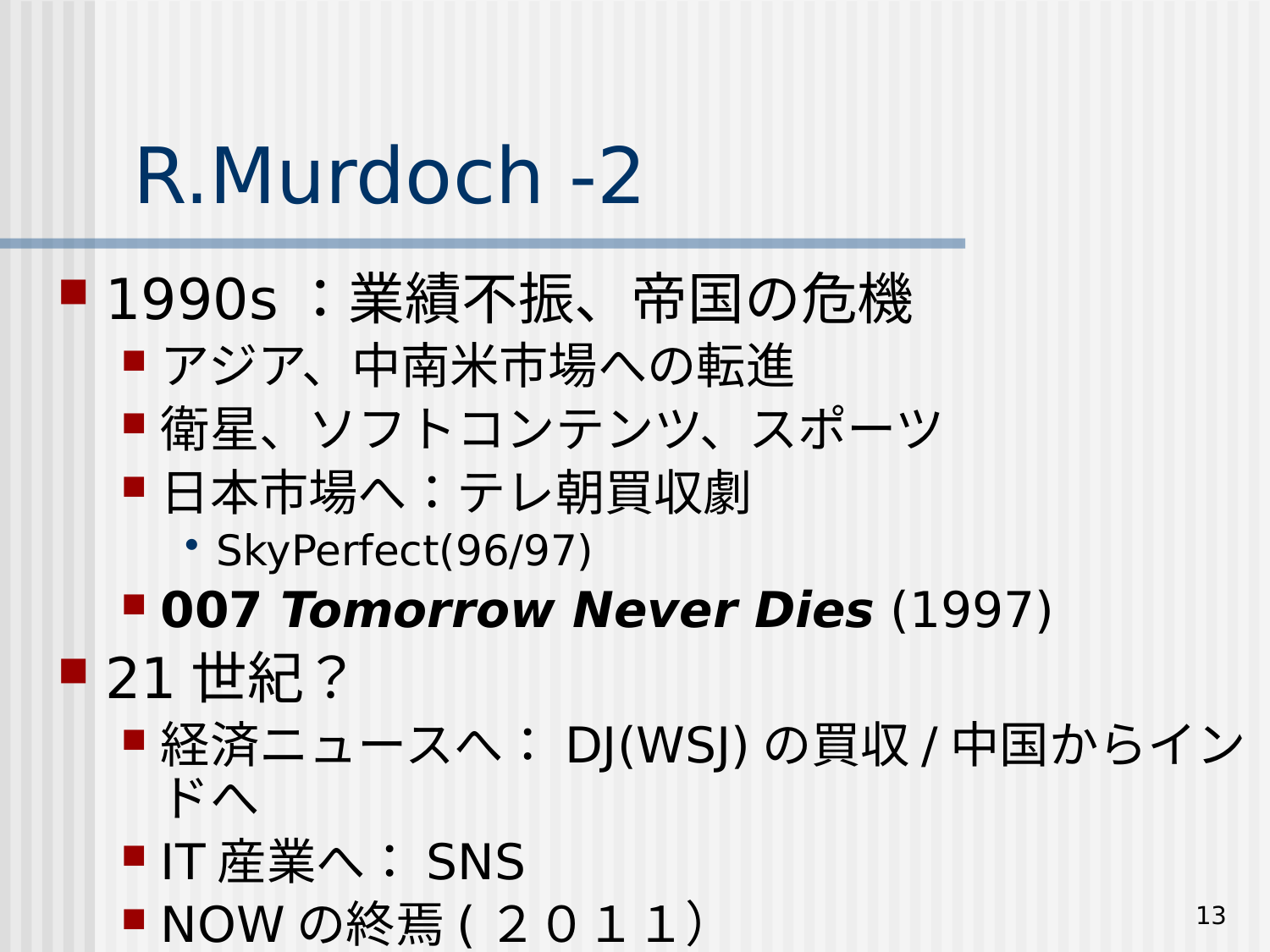

# R.Murdoch -2
1990s：業績不振、帝国の危機
アジア、中南米市場への転進
衛星、ソフトコンテンツ、スポーツ
日本市場へ：テレ朝買収劇
SkyPerfect(96/97)
007 Tomorrow Never Dies (1997)
21世紀？
経済ニュースへ：DJ(WSJ)の買収/中国からインドへ
IT産業へ：SNS
NOWの終焉(２０１１）

13